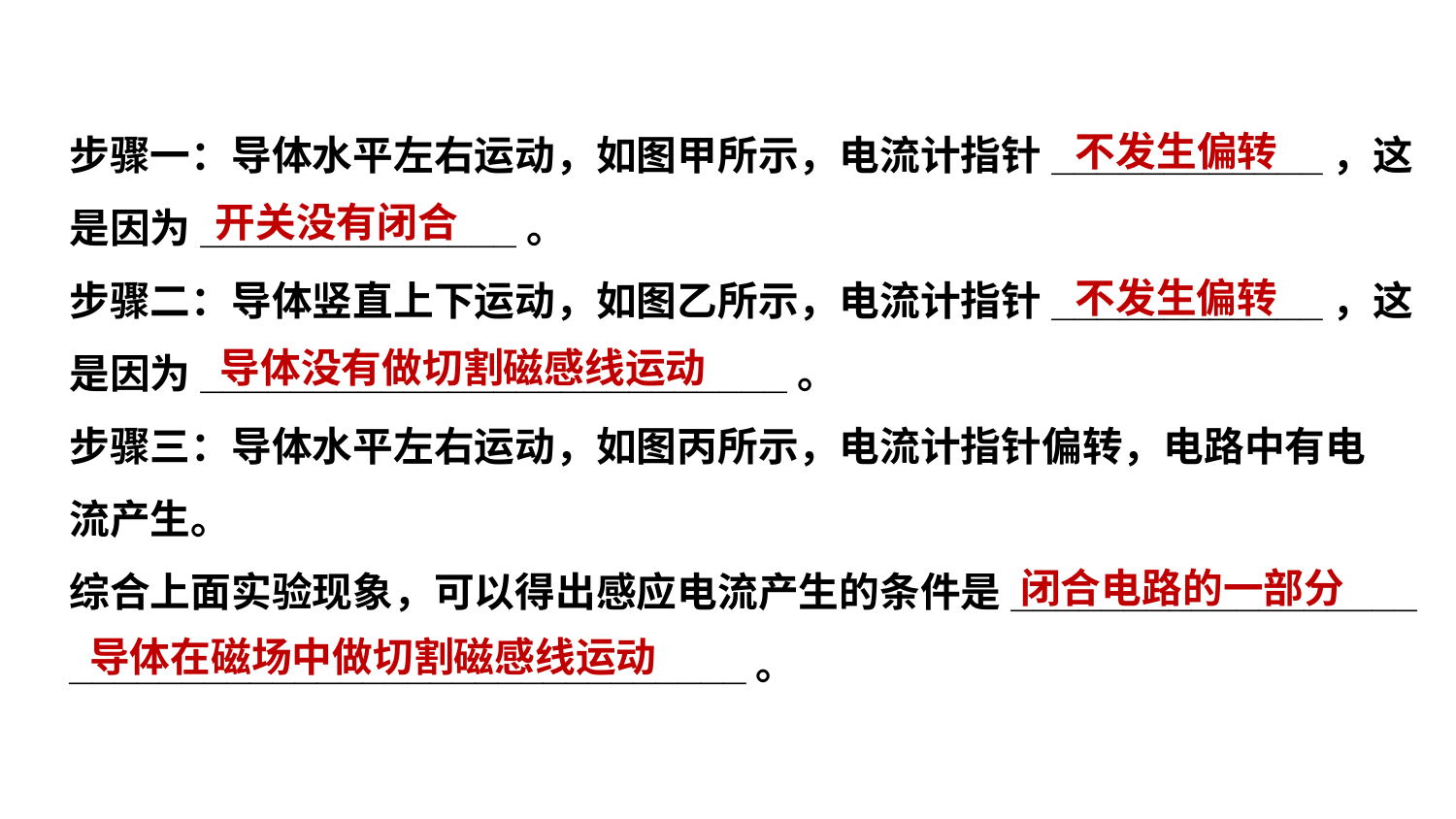

不发生偏转
步骤一：导体水平左右运动，如图甲所示，电流计指针____________，这
是因为______________。
步骤二：导体竖直上下运动，如图乙所示，电流计指针____________，这
是因为__________________________。
步骤三：导体水平左右运动，如图丙所示，电流计指针偏转，电路中有电
流产生。
综合上面实验现象，可以得出感应电流产生的条件是__________________
______________________________。
开关没有闭合
不发生偏转
导体没有做切割磁感线运动
闭合电路的一部分
导体在磁场中做切割磁感线运动